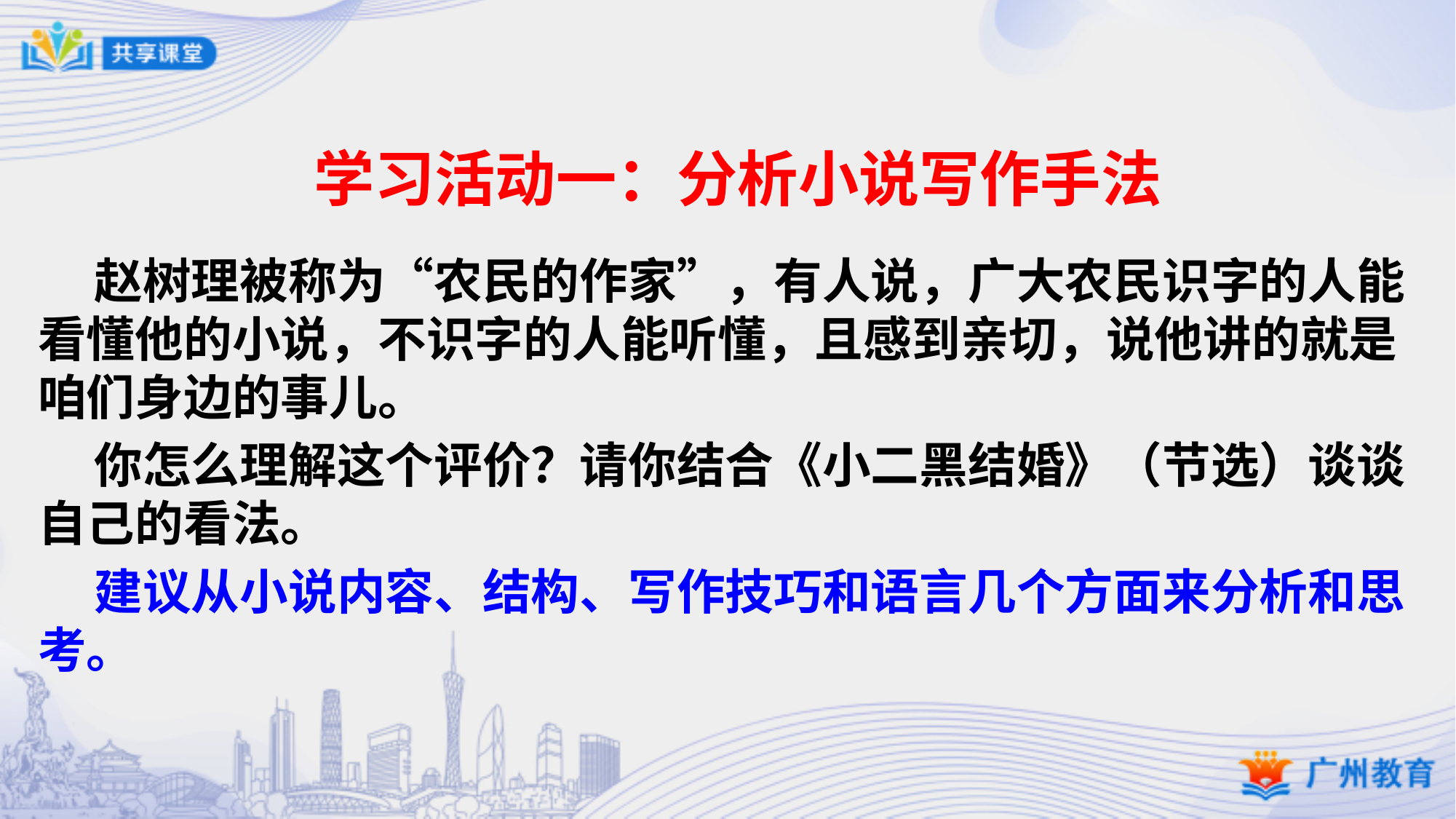

# 学习活动一：分析小说写作手法
    赵树理被称为“农民的作家”，有人说，广大农民识字的人能看懂他的小说，不识字的人能听懂，且感到亲切，说他讲的就是咱们身边的事儿。
    你怎么理解这个评价？请你结合《小二黑结婚》（节选）谈谈自己的看法。
    建议从小说内容、结构、写作技巧和语言几个方面来分析和思考。